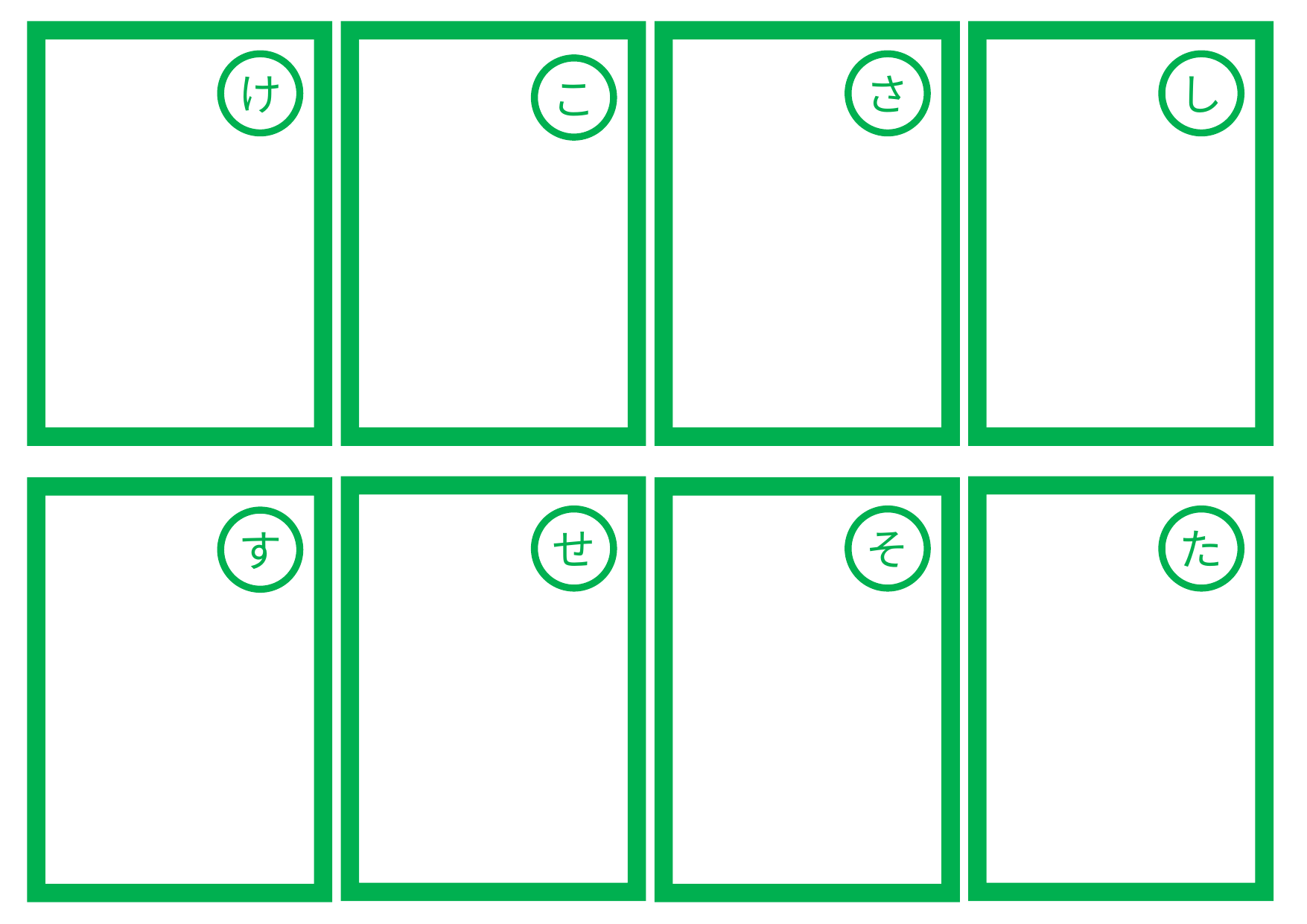

け
さ
し
こ

せ
そ
た
す